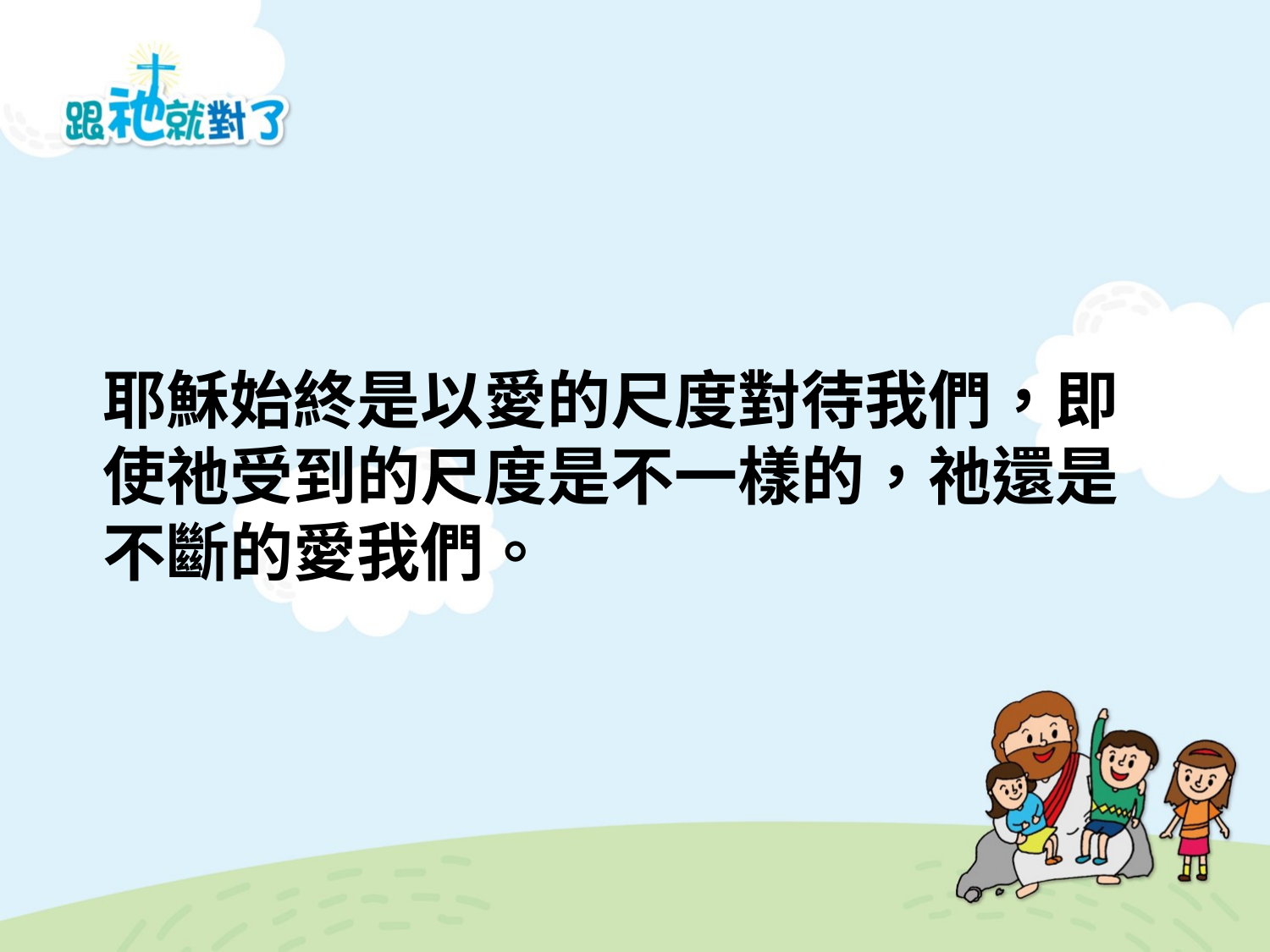

耶穌始終是以愛的尺度對待我們，即使祂受到的尺度是不一樣的，祂還是不斷的愛我們。